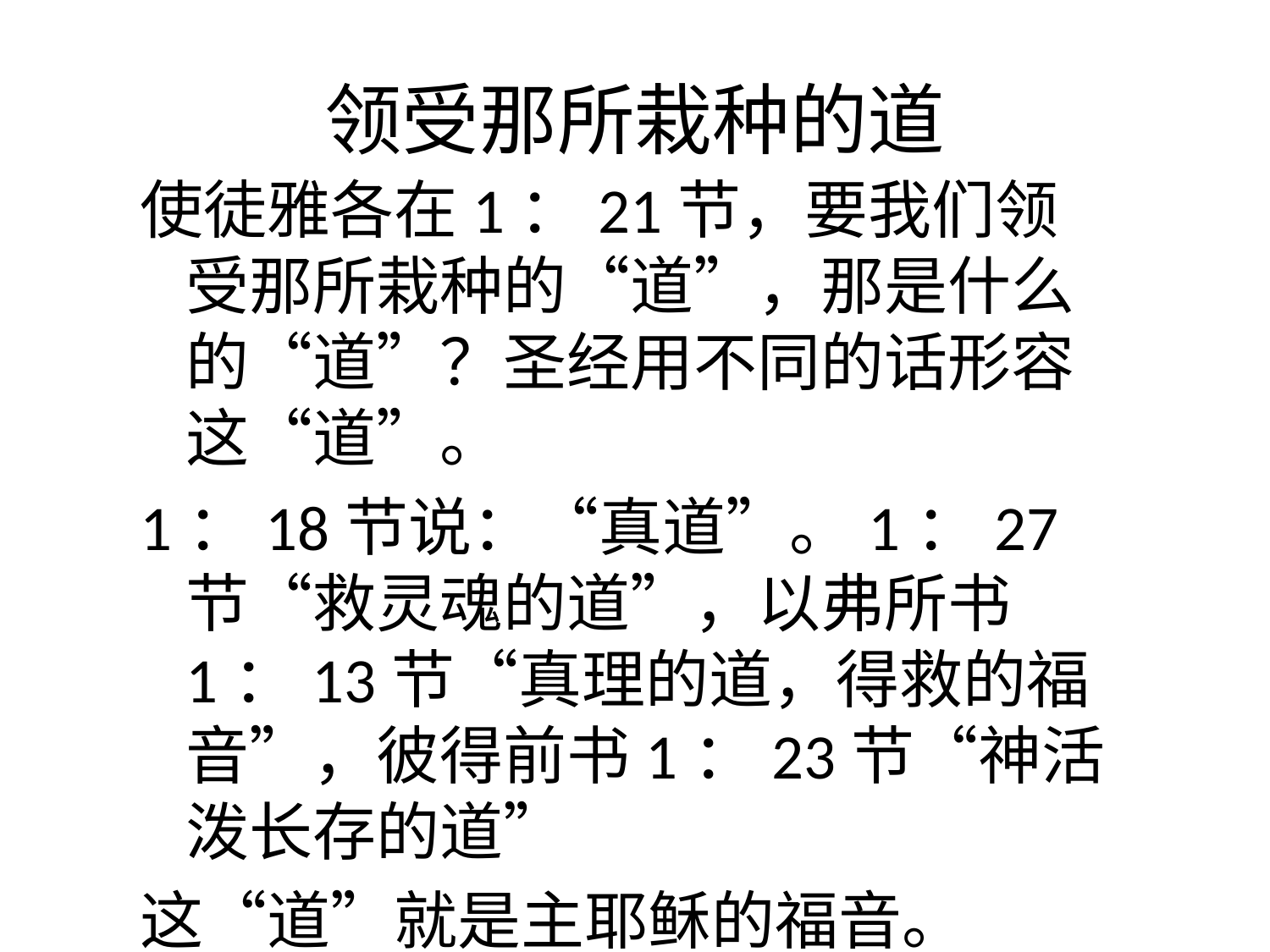

# 领受那所栽种的道
使徒雅各在1：21节，要我们领受那所栽种的“道”，那是什么的“道”？圣经用不同的话形容这“道”。
1：18节说：“真道”。1：27节“救灵魂的道”，以弗所书1：13节“真理的道，得救的福音”，彼得前书1：23节“神活泼长存的道”
这“道”就是主耶稣的福音。